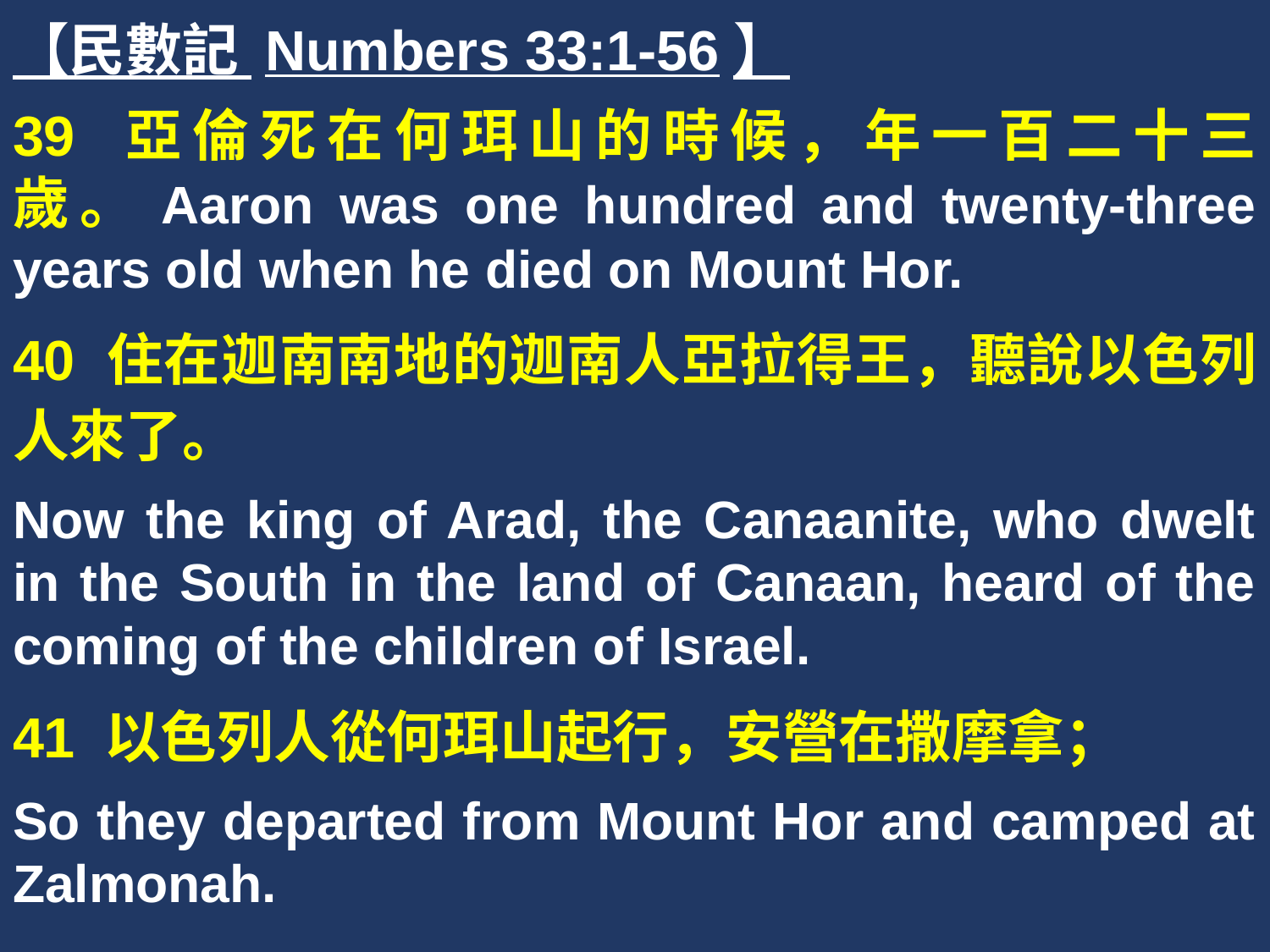

【民數記 Numbers 33:1-56】
39 亞倫死在何珥山的時候，年一百二十三歲。Aaron was one hundred and twenty-three years old when he died on Mount Hor.
40 住在迦南南地的迦南人亞拉得王，聽說以色列人來了。
Now the king of Arad, the Canaanite, who dwelt in the South in the land of Canaan, heard of the coming of the children of Israel.
41 以色列人從何珥山起行，安營在撒摩拿；
So they departed from Mount Hor and camped at Zalmonah.